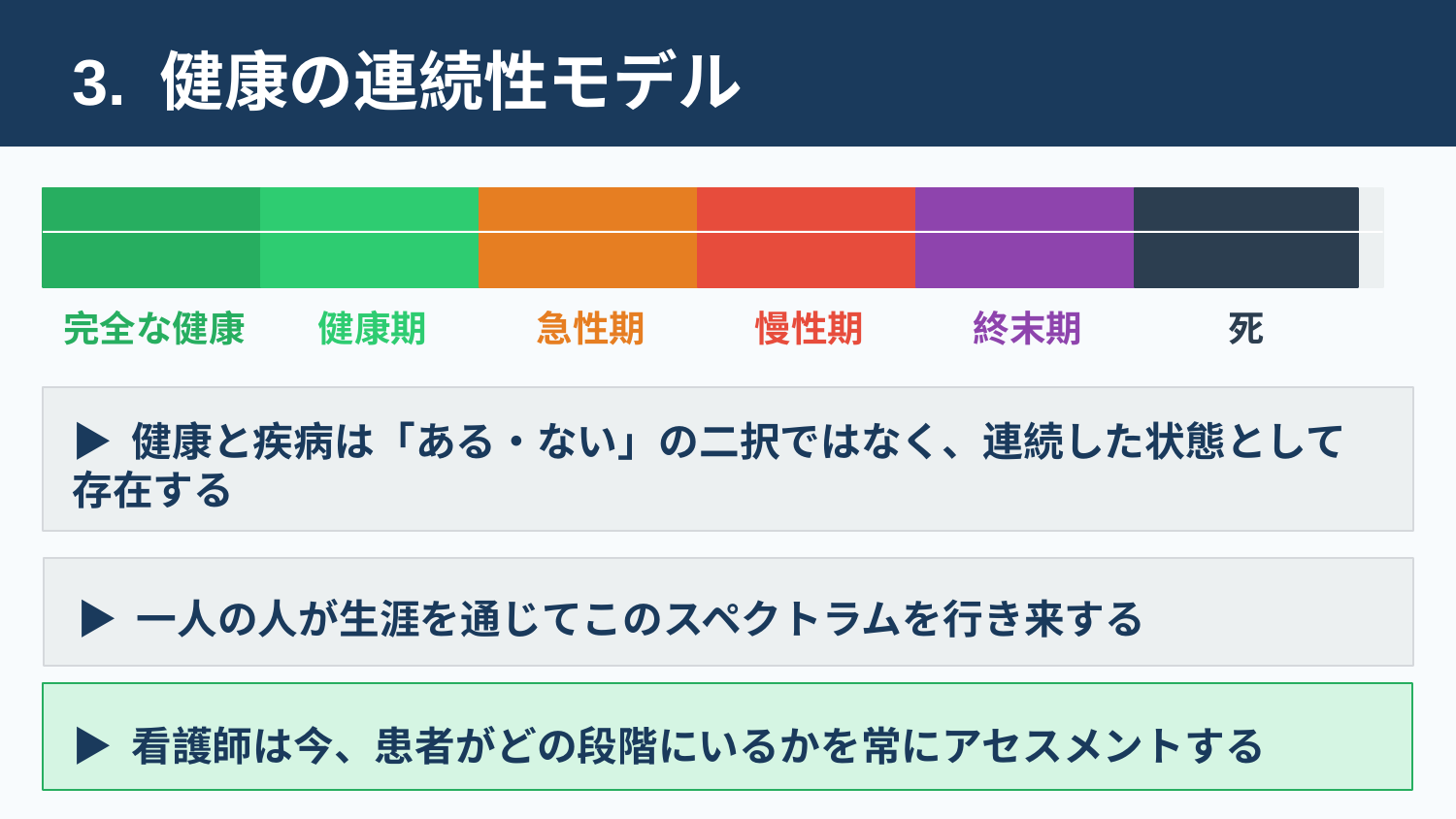

3. 健康の連続性モデル

完全な健康
健康期
急性期
慢性期
終末期
死

▶ 健康と疾病は「ある・ない」の二択ではなく、連続した状態として存在する

▶ 一人の人が生涯を通じてこのスペクトラムを行き来する

▶ 看護師は今、患者がどの段階にいるかを常にアセスメントする